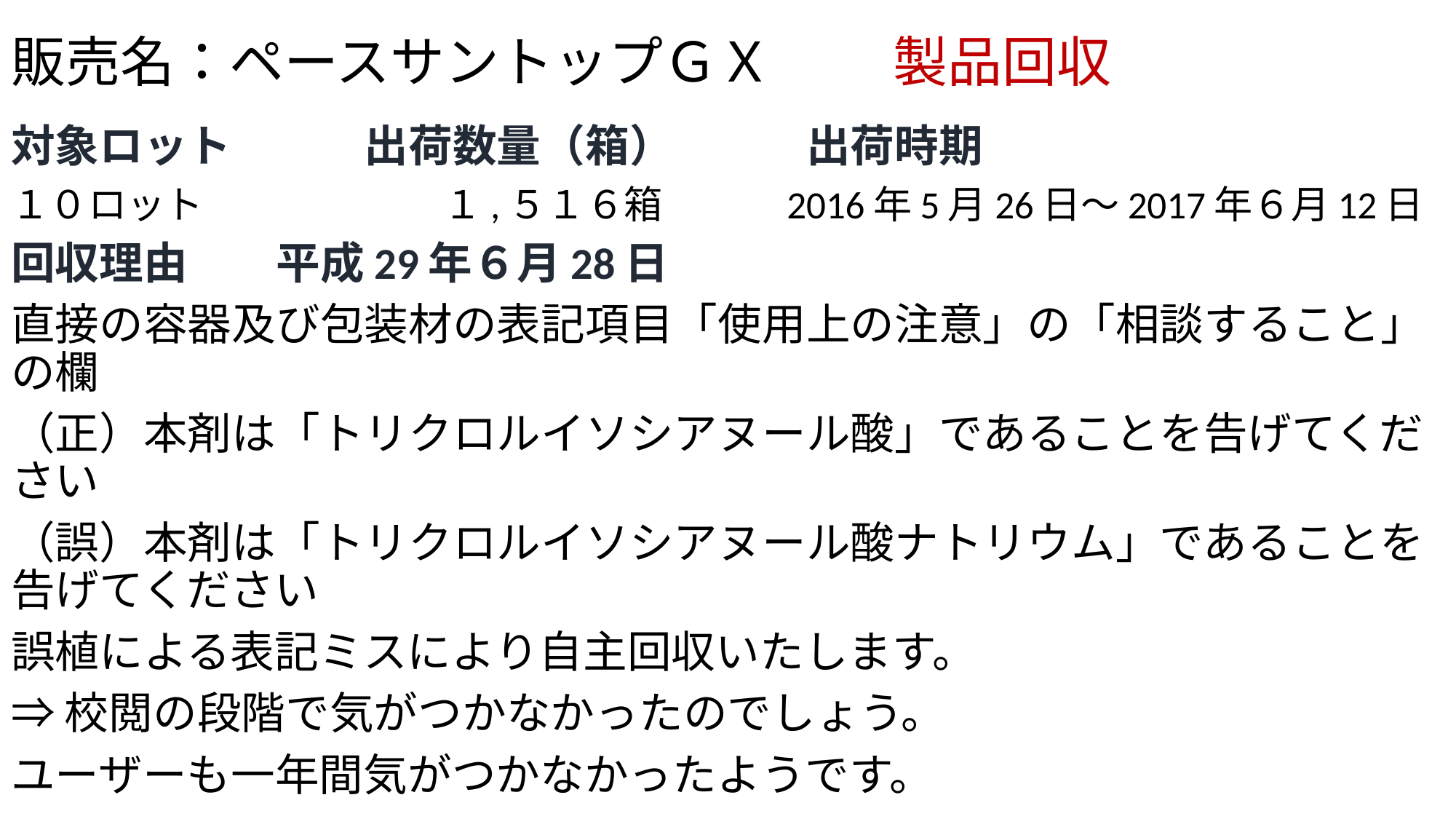

# 販売名：ペースサントップＧＸ 　　製品回収
対象ロット　　　出荷数量（箱）　　　出荷時期
１０ロット　　　　　　 １,５１６箱　　　2016年5月26日～2017年６月12日
回収理由　　平成29年６月28日
直接の容器及び包装材の表記項目「使用上の注意」の「相談すること」の欄
（正）本剤は「トリクロルイソシアヌール酸」であることを告げてください
（誤）本剤は「トリクロルイソシアヌール酸ナトリウム」であることを告げてください
誤植による表記ミスにより自主回収いたします。
⇒校閲の段階で気がつかなかったのでしょう。
ユーザーも一年間気がつかなかったようです。